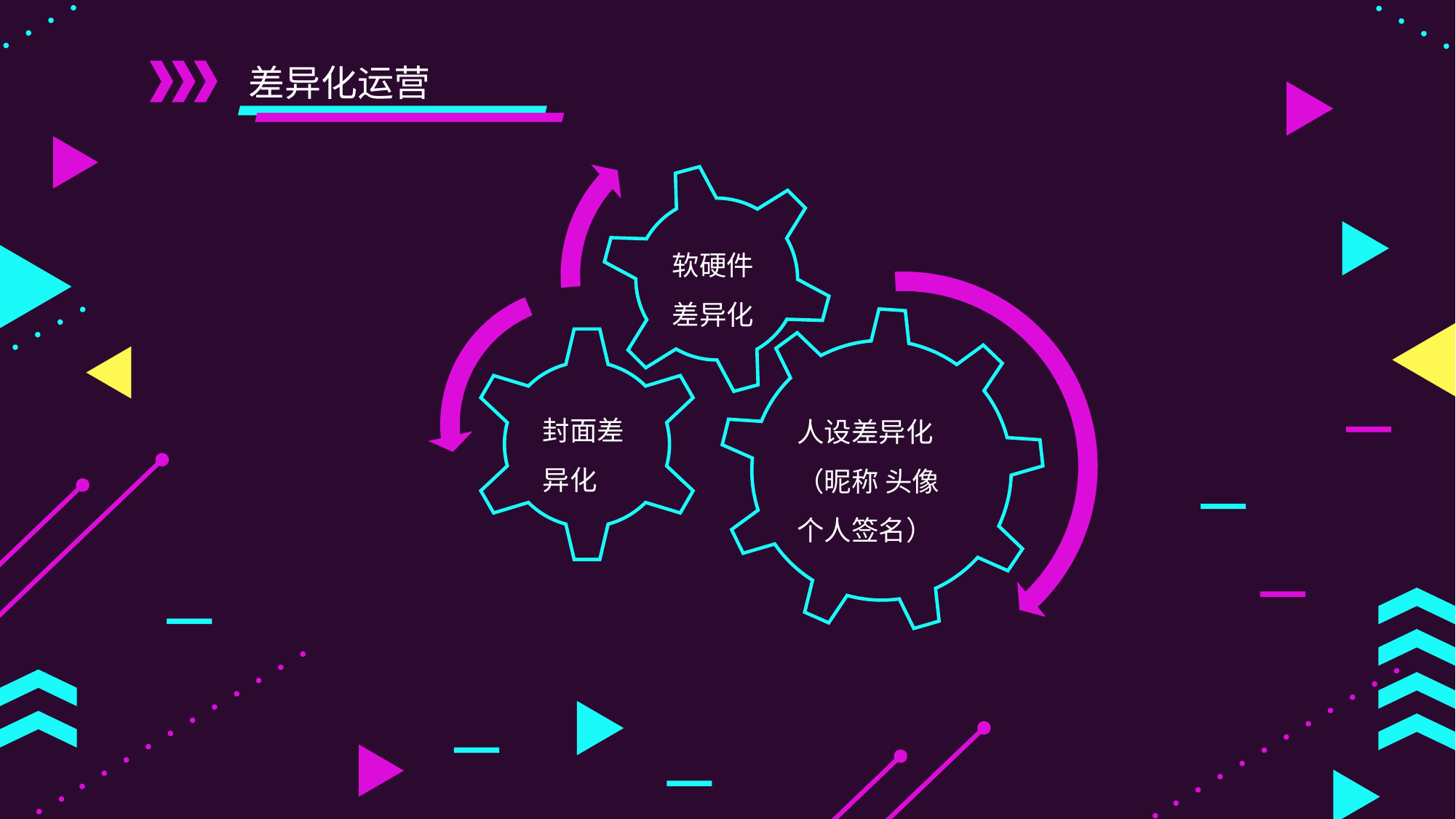

差异化运营

软硬件差异化

封面差异化
人设差异化（昵称 头像 个人签名）

行业PPT模板http://www.1ppt.com/hangye/